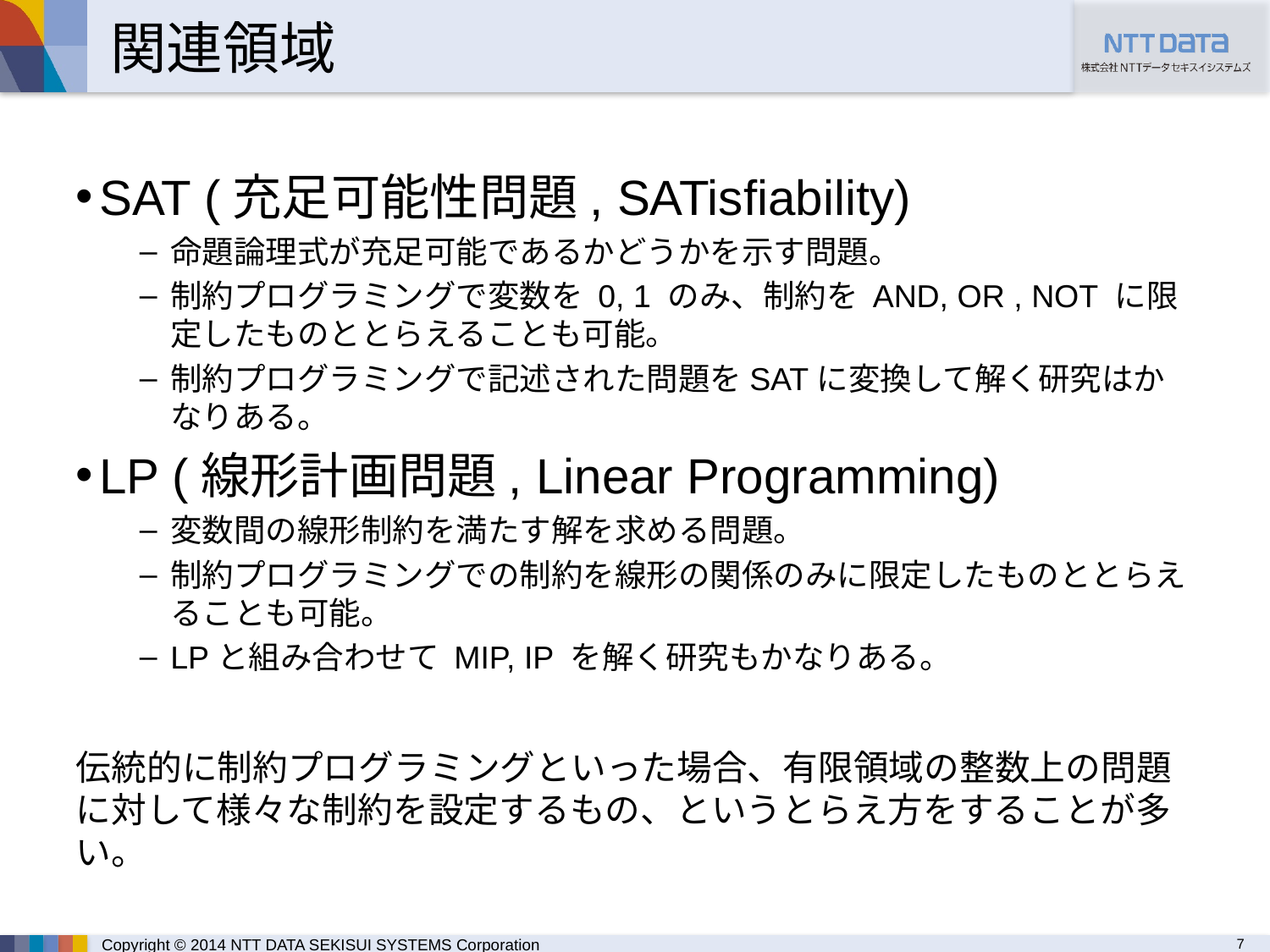

# 関連領域
SAT (充足可能性問題, SATisfiability)
命題論理式が充足可能であるかどうかを示す問題。
制約プログラミングで変数を 0, 1 のみ、制約を AND, OR , NOT に限定したものととらえることも可能。
制約プログラミングで記述された問題をSATに変換して解く研究はかなりある。
LP (線形計画問題, Linear Programming)
変数間の線形制約を満たす解を求める問題。
制約プログラミングでの制約を線形の関係のみに限定したものととらえることも可能。
LPと組み合わせて MIP, IP を解く研究もかなりある。

伝統的に制約プログラミングといった場合、有限領域の整数上の問題に対して様々な制約を設定するもの、というとらえ方をすることが多い。